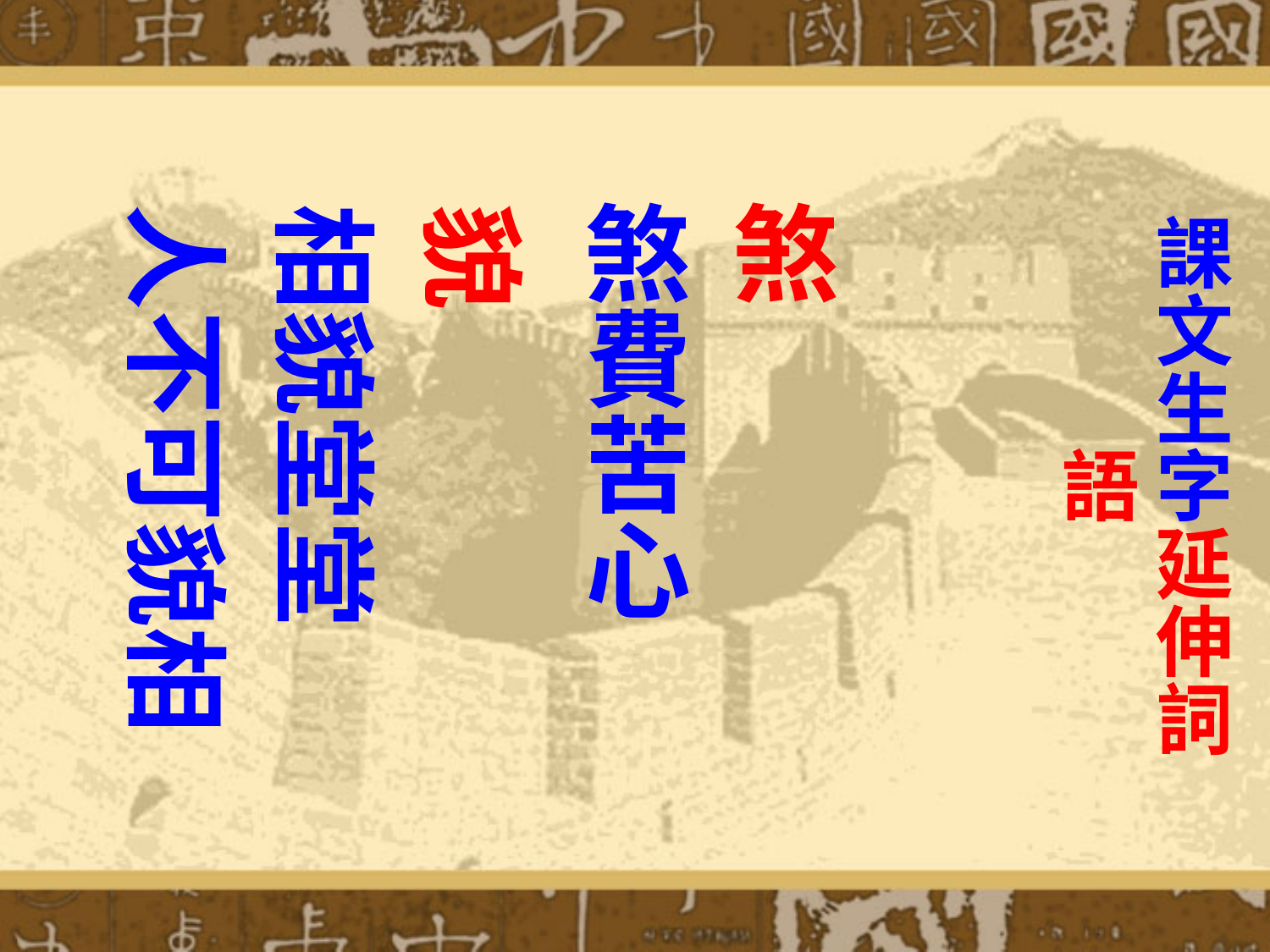

# 課文生字延伸詞語
煞
煞費苦心
貌
相貌堂堂
人不可貌相